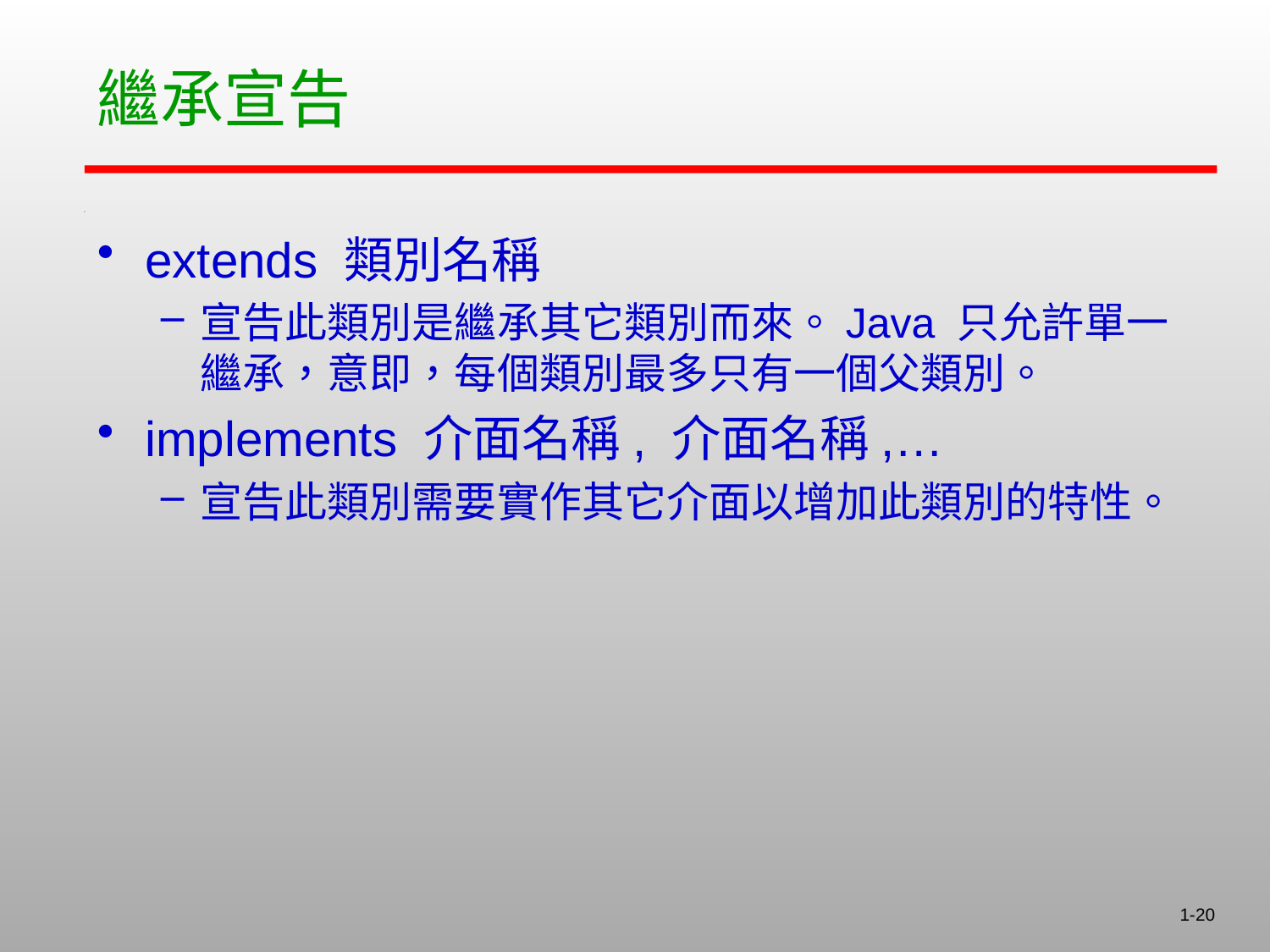

# 繼承宣告
extends 類別名稱
宣告此類別是繼承其它類別而來。Java 只允許單一繼承，意即，每個類別最多只有一個父類別。
implements 介面名稱, 介面名稱,…
宣告此類別需要實作其它介面以增加此類別的特性。
1-20